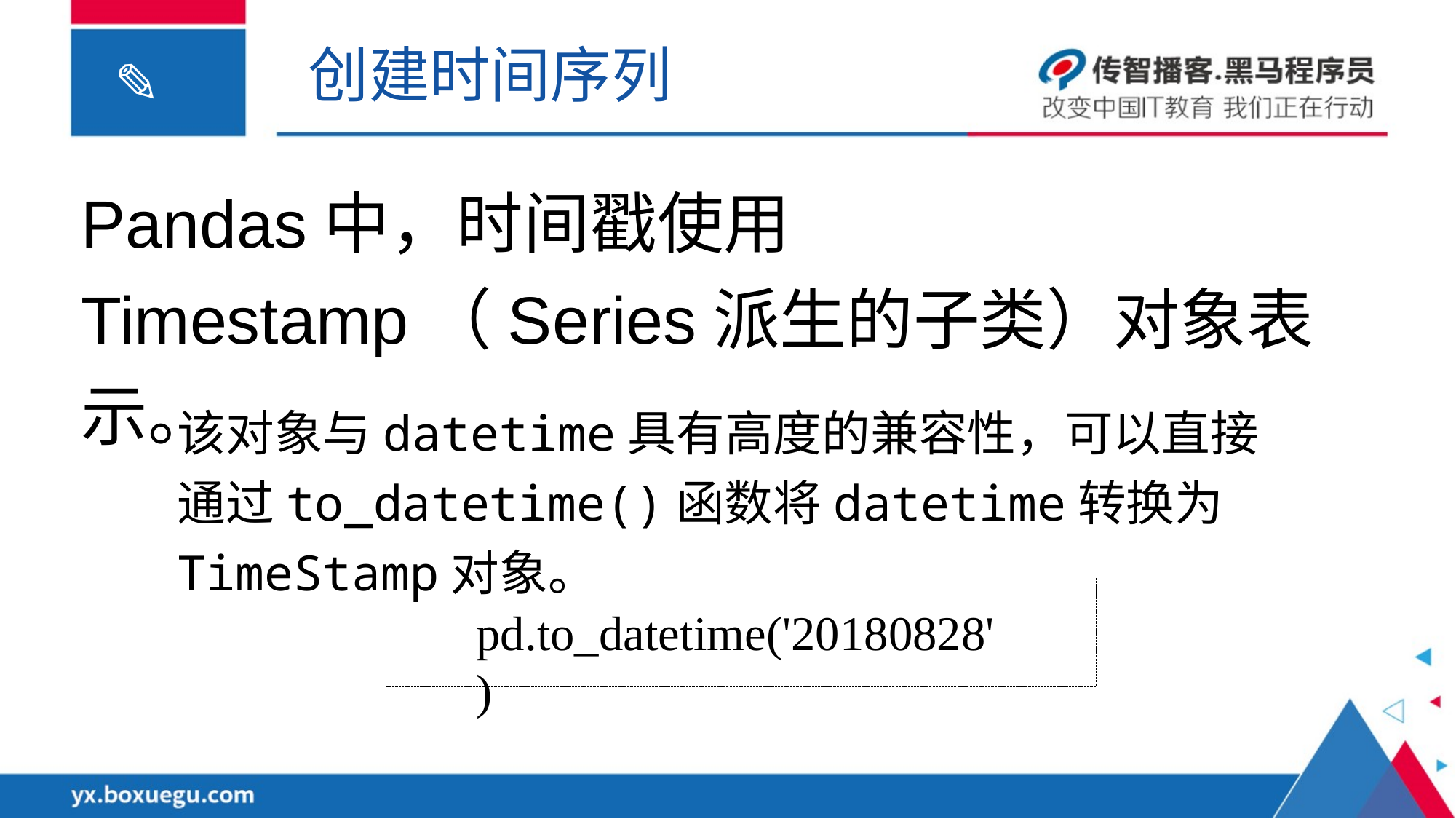

创建时间序列
Pandas中，时间戳使用Timestamp（Series派生的子类）对象表示。
该对象与datetime具有高度的兼容性，可以直接通过to_datetime()函数将datetime转换为TimeStamp对象。

pd.to_datetime('20180828')